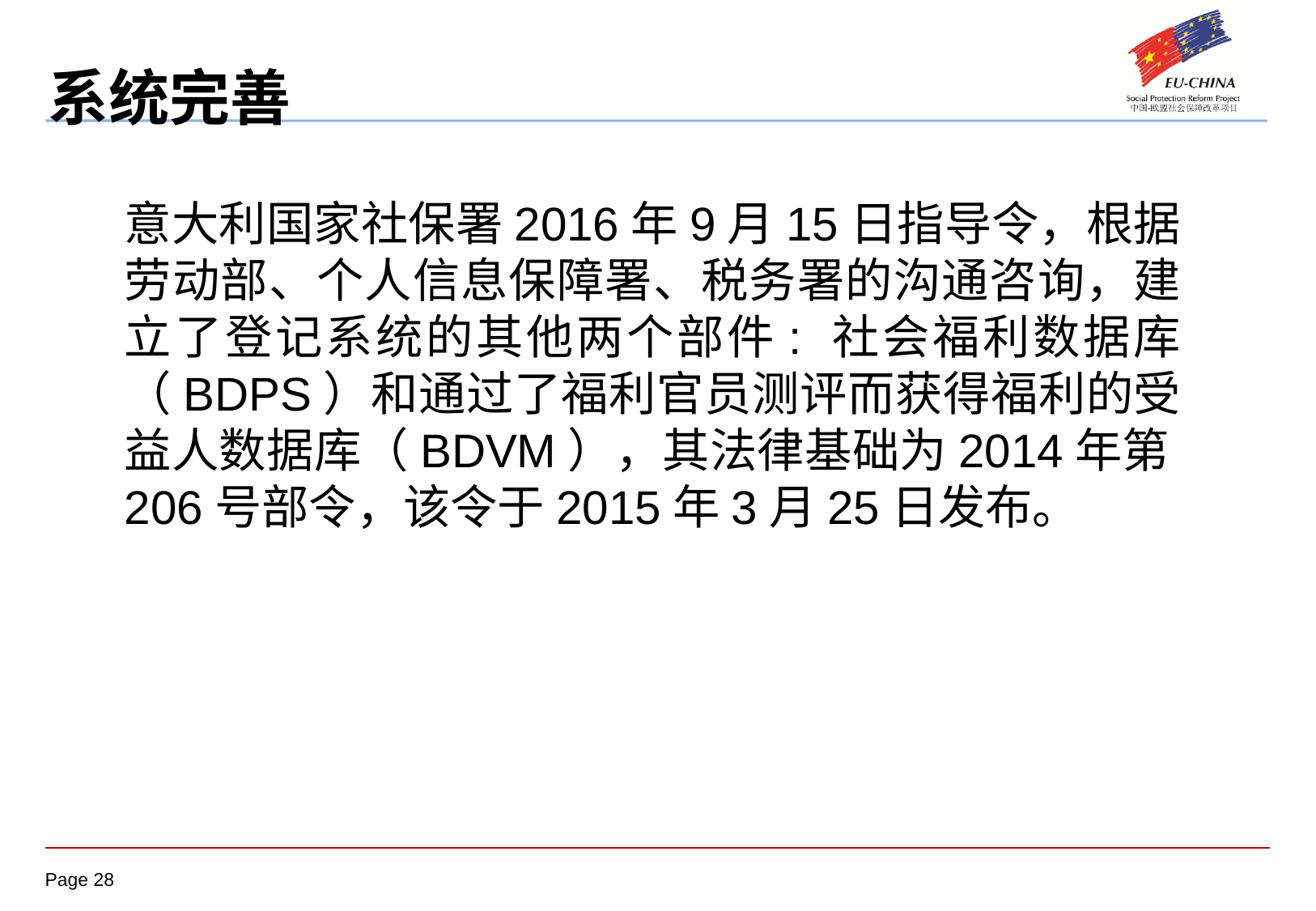

系统完善
意大利国家社保署2016年9月15日指导令，根据劳动部、个人信息保障署、税务署的沟通咨询，建立了登记系统的其他两个部件: 社会福利数据库（BDPS）和通过了福利官员测评而获得福利的受益人数据库（BDVM），其法律基础为2014年第206号部令，该令于2015年3月25日发布。